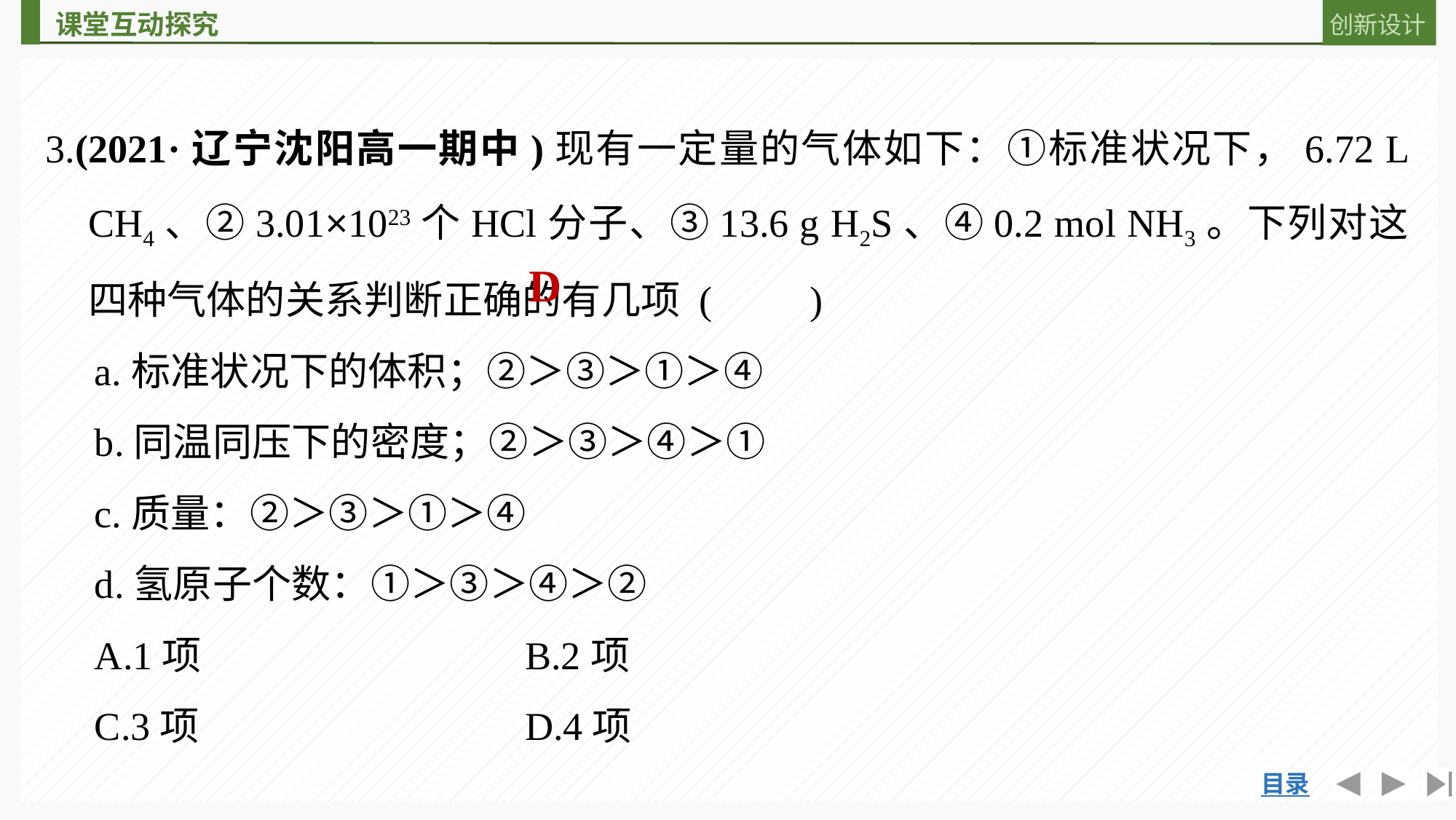

3.(2021·辽宁沈阳高一期中)现有一定量的气体如下：①标准状况下，6.72 L CH4、②3.01×1023个HCl分子、③13.6 g H2S、④0.2 mol NH3。下列对这四种气体的关系判断正确的有几项 (　　)
　a.标准状况下的体积；②＞③＞①＞④
　b.同温同压下的密度；②＞③＞④＞①
　c.质量：②＞③＞①＞④
　d.氢原子个数：①＞③＞④＞②
　A.1项			B.2项
　C.3项			D.4项
D